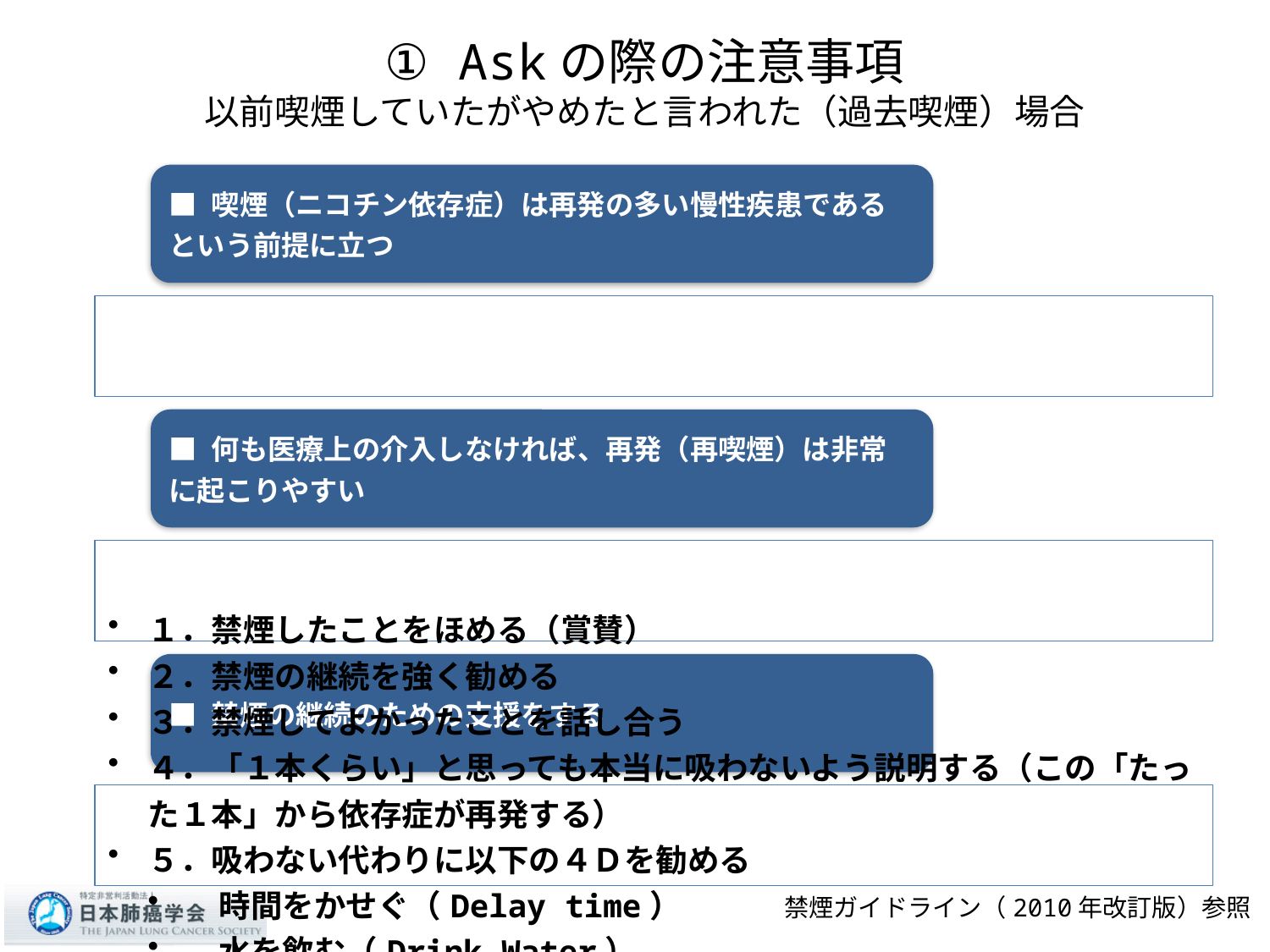

# ① Askの際の注意事項 以前喫煙していたがやめたと言われた（過去喫煙）場合
■ 喫煙（ニコチン依存症）は再発の多い慢性疾患であるという前提に立つ
■ 何も医療上の介入しなければ、再発（再喫煙）は非常に起こりやすい
■ 禁煙の継続のための支援をする
１．禁煙したことをほめる（賞賛）
２．禁煙の継続を強く勧める
３．禁煙してよかったことを話し合う
４．「１本くらい」と思っても本当に吸わないよう説明する（この「たった１本」から依存症が再発する）
５．吸わない代わりに以下の４Ｄを勧める
　時間をかせぐ（Delay time）
禁煙ガイドライン（2010年改訂版）参照